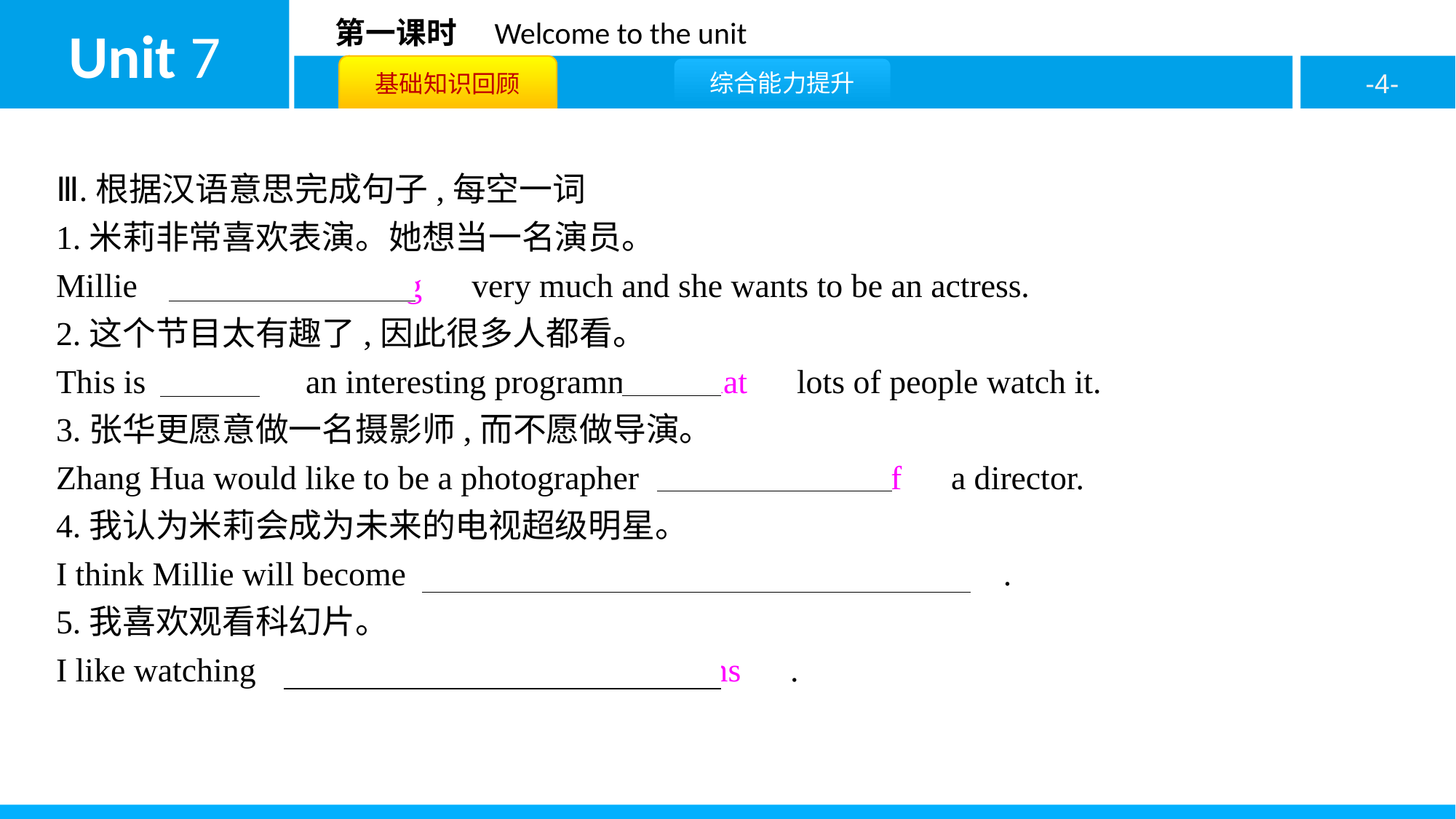

Ⅲ.根据汉语意思完成句子,每空一词
1.米莉非常喜欢表演。她想当一名演员。
Millie　likes　 　acting　very much and she wants to be an actress.
2.这个节目太有趣了,因此很多人都看。
This is　such　an interesting programme　that　lots of people watch it.
3.张华更愿意做一名摄影师,而不愿做导演。
Zhang Hua would like to be a photographer　instead　 　of　a director.
4.我认为米莉会成为未来的电视超级明星。
I think Millie will become　tomorrow’s　 　TV　 　superstar　.
5.我喜欢观看科幻片。
I like watching　science　 　fiction　 　films　.